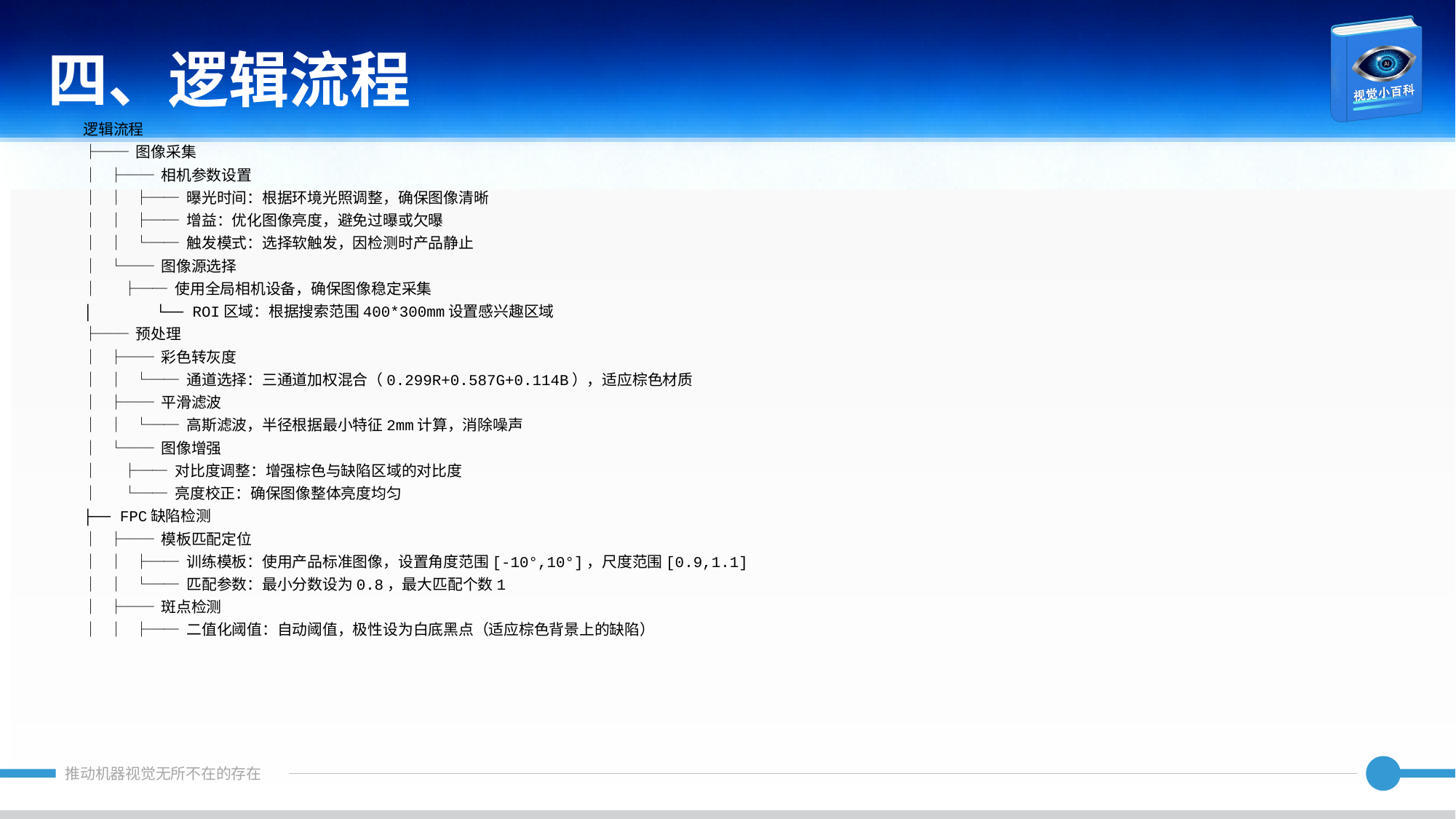

四、逻辑流程

逻辑流程
├── 图像采集
│   ├── 相机参数设置
│   │   ├── 曝光时间：根据环境光照调整，确保图像清晰
│   │   ├── 增益：优化图像亮度，避免过曝或欠曝
│   │   └── 触发模式：选择软触发，因检测时产品静止
│   └── 图像源选择
│       ├── 使用全局相机设备，确保图像稳定采集
│       └── ROI区域：根据搜索范围400*300mm设置感兴趣区域
├── 预处理
│   ├── 彩色转灰度
│   │   └── 通道选择：三通道加权混合（0.299R+0.587G+0.114B），适应棕色材质
│   ├── 平滑滤波
│   │   └── 高斯滤波，半径根据最小特征2mm计算，消除噪声
│   └── 图像增强
│       ├── 对比度调整：增强棕色与缺陷区域的对比度
│       └── 亮度校正：确保图像整体亮度均匀
├── FPC缺陷检测
│   ├── 模板匹配定位
│   │   ├── 训练模板：使用产品标准图像，设置角度范围[-10°,10°]，尺度范围[0.9,1.1]
│   │   └── 匹配参数：最小分数设为0.8，最大匹配个数1
│   ├── 斑点检测
│   │   ├── 二值化阈值：自动阈值，极性设为白底黑点（适应棕色背景上的缺陷）
9